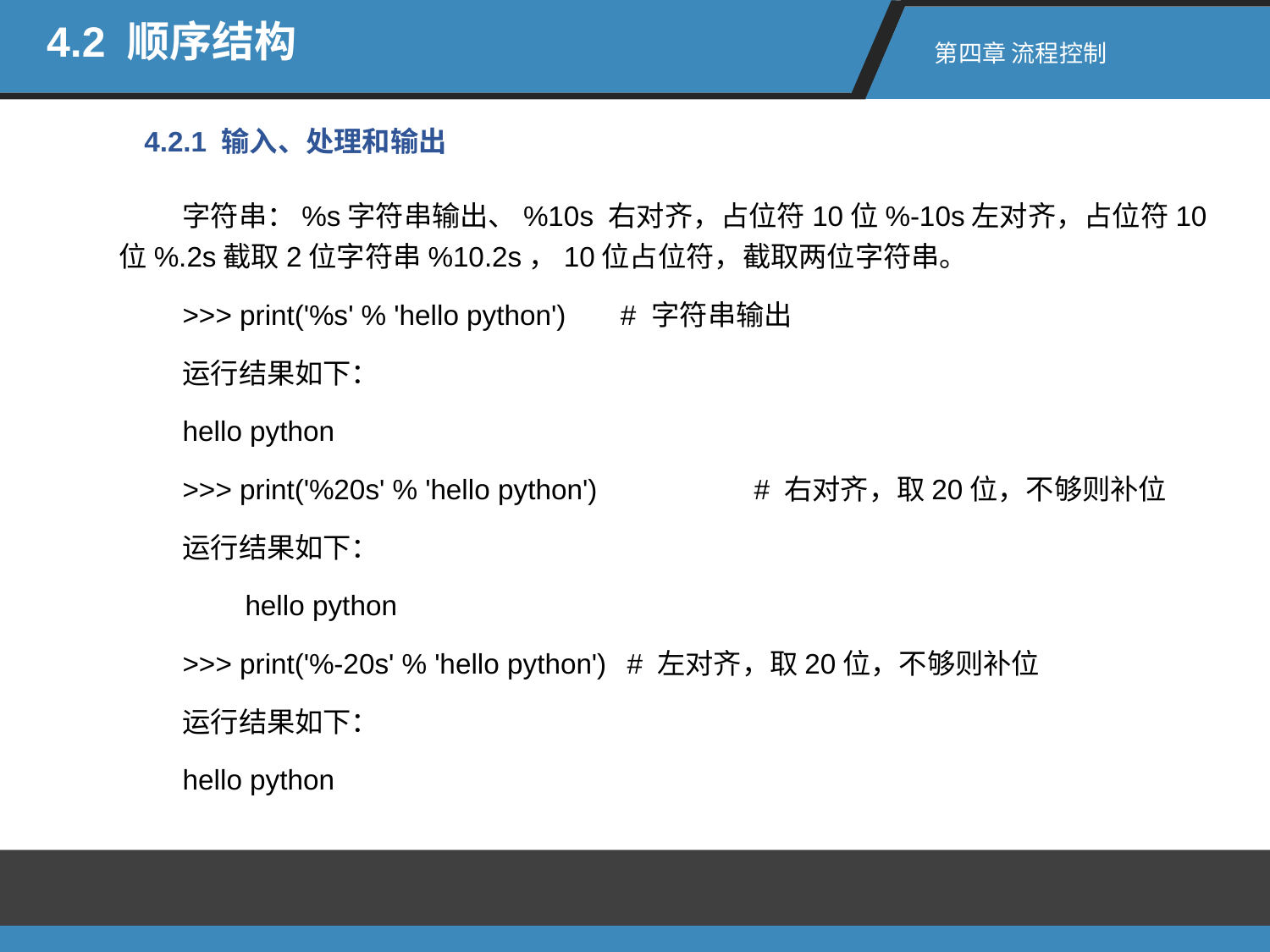

4.2 顺序结构
第四章 流程控制
4.2.1 输入、处理和输出
字符串：%s字符串输出、%10s 右对齐，占位符10位%-10s左对齐，占位符10位%.2s截取2位字符串%10.2s，10位占位符，截取两位字符串。
>>> print('%s' % 'hello python')       # 字符串输出
运行结果如下：
hello python
>>> print('%20s' % 'hello python')		# 右对齐，取20位，不够则补位
运行结果如下：
        hello python
>>> print('%-20s' % 'hello python')	# 左对齐，取20位，不够则补位
运行结果如下：
hello python